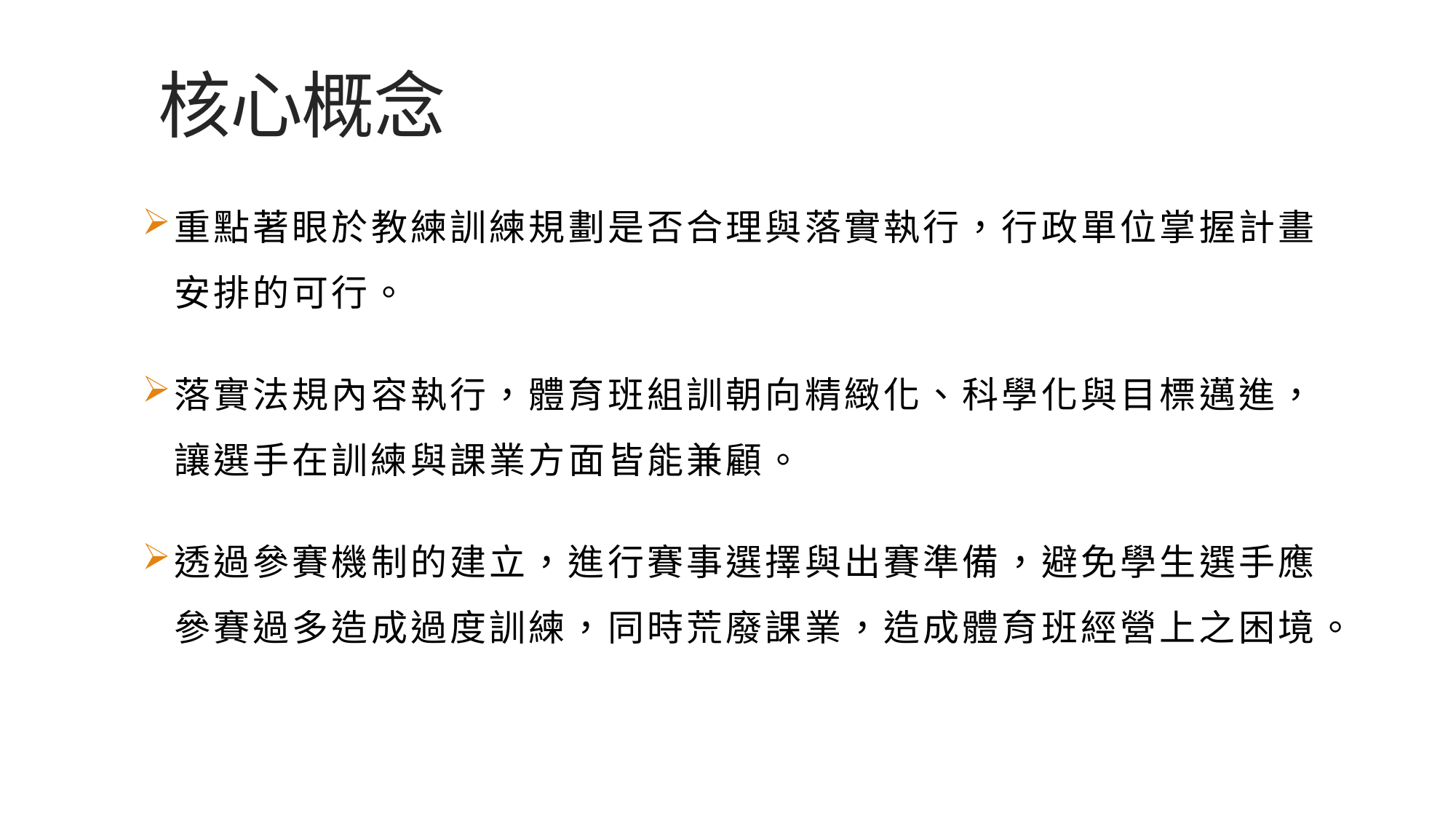

# 核心概念
重點著眼於教練訓練規劃是否合理與落實執行，行政單位掌握計畫安排的可行。
落實法規內容執行，體育班組訓朝向精緻化、科學化與目標邁進，讓選手在訓練與課業方面皆能兼顧。
透過參賽機制的建立，進行賽事選擇與出賽準備，避免學生選手應參賽過多造成過度訓練，同時荒廢課業，造成體育班經營上之困境。

17